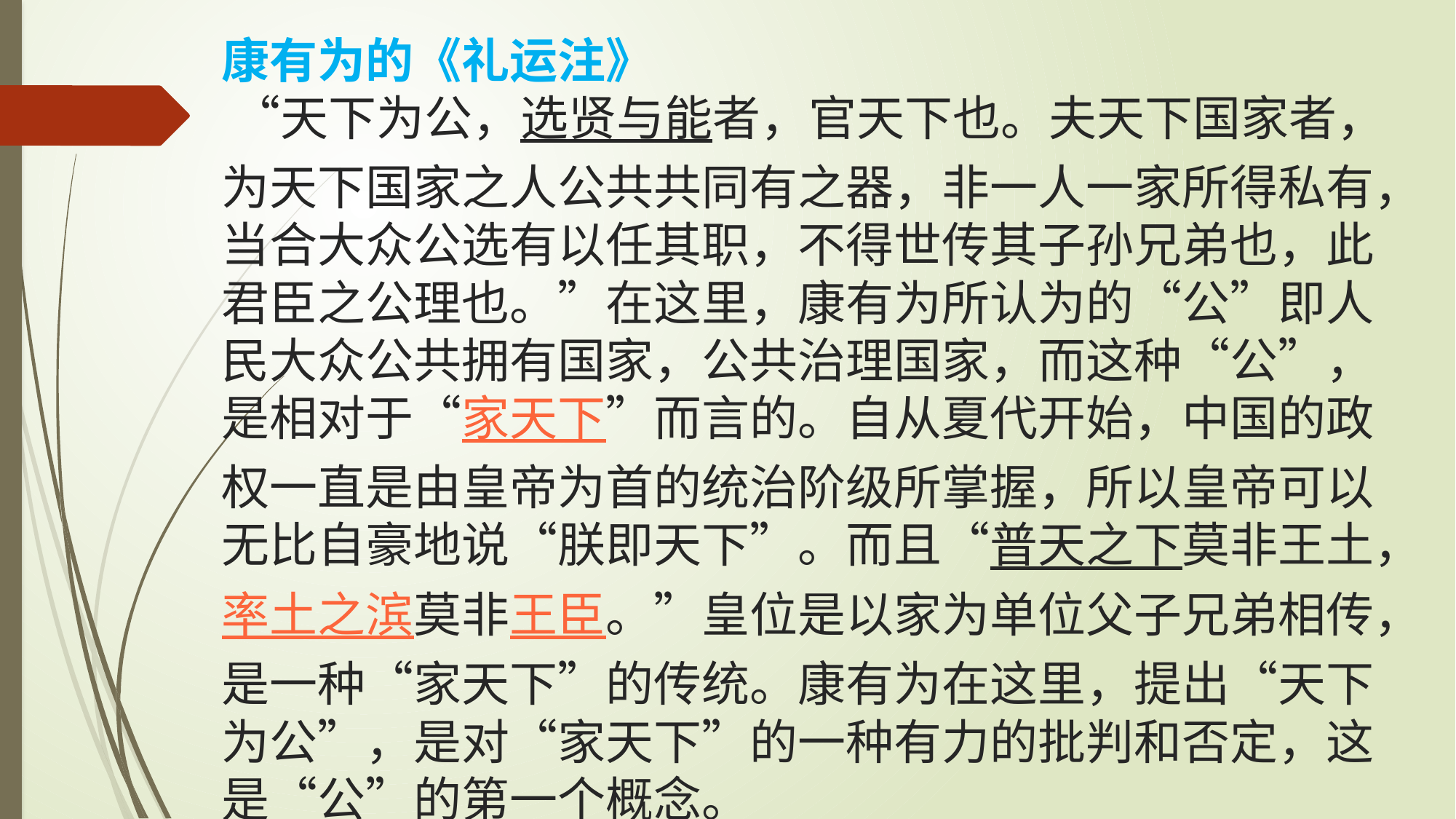

# 康有为的《礼运注》 “天下为公，选贤与能者，官天下也。夫天下国家者，为天下国家之人公共共同有之器，非一人一家所得私有，当合大众公选有以任其职，不得世传其子孙兄弟也，此君臣之公理也。”在这里，康有为所认为的“公”即人民大众公共拥有国家，公共治理国家，而这种“公”，是相对于“家天下”而言的。自从夏代开始，中国的政权一直是由皇帝为首的统治阶级所掌握，所以皇帝可以无比自豪地说“朕即天下”。而且“普天之下莫非王土，率土之滨莫非王臣。”皇位是以家为单位父子兄弟相传，是一种“家天下”的传统。康有为在这里，提出“天下为公”，是对“家天下”的一种有力的批判和否定，这是“公”的第一个概念。